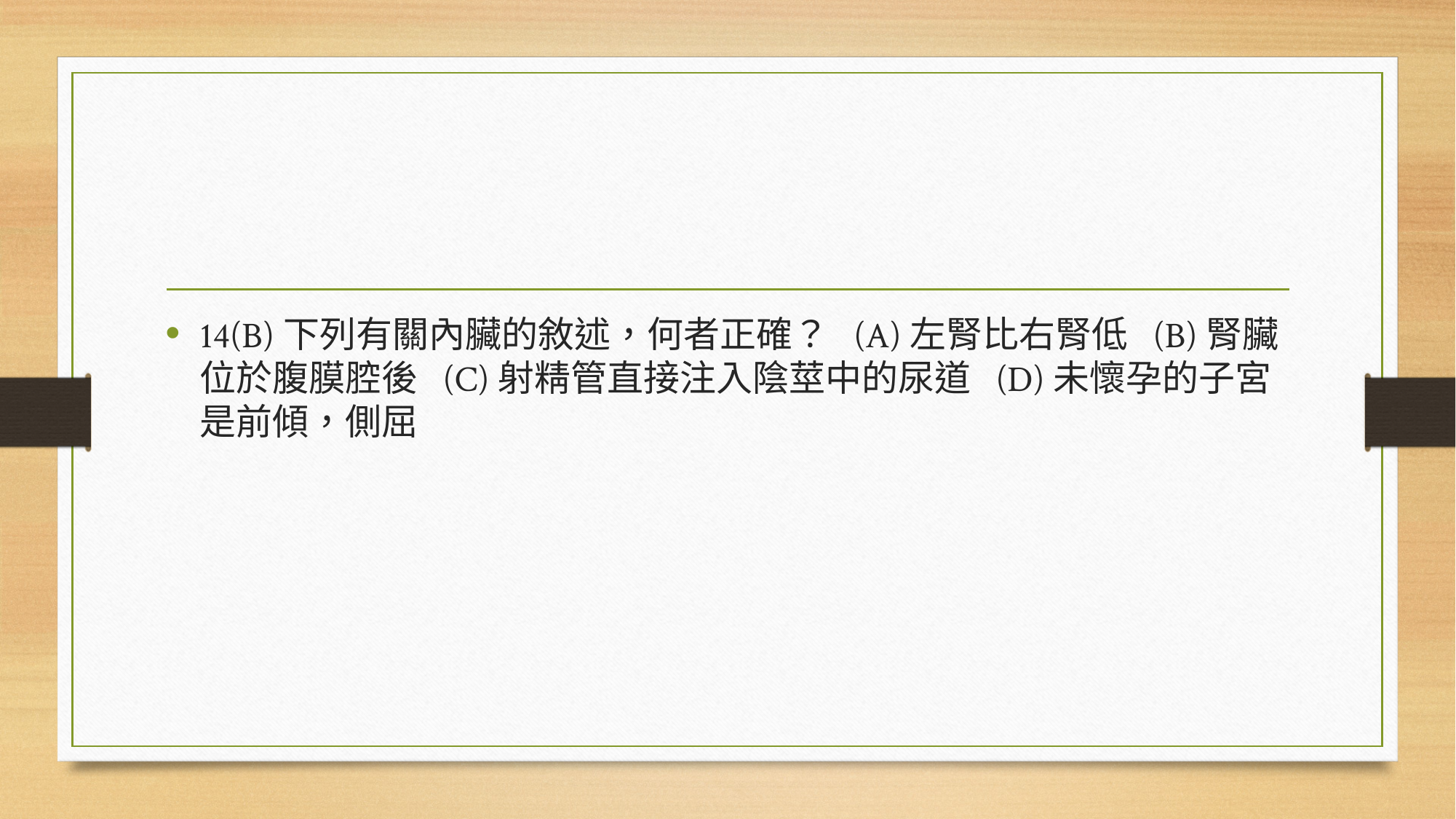

#
14(B)下列有關內臟的敘述，何者正確？  (A)左腎比右腎低  (B)腎臟位於腹膜腔後  (C)射精管直接注入陰莖中的尿道  (D)未懷孕的子宮是前傾，側屈